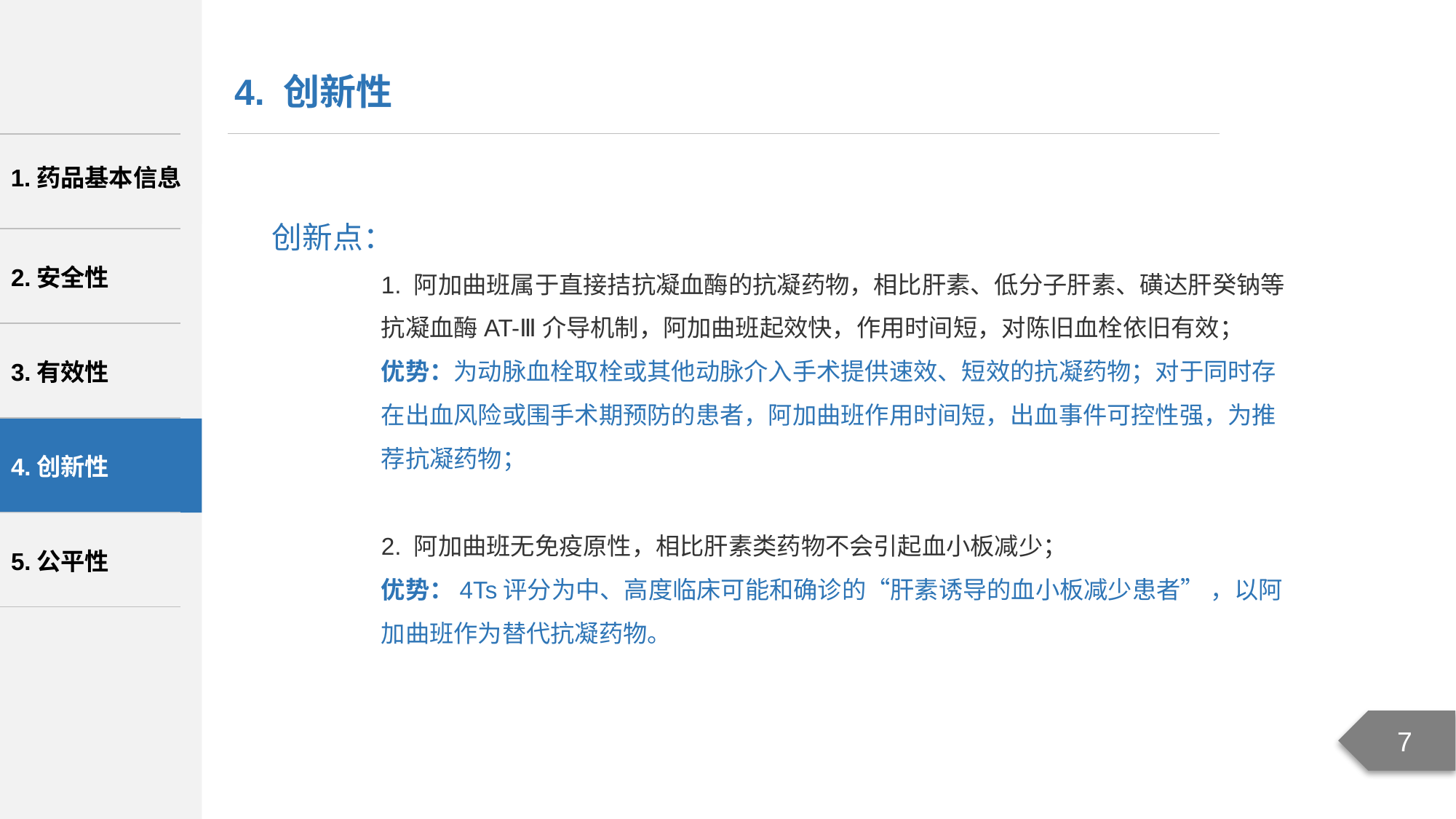

4. 创新性
创新点：
1. 阿加曲班属于直接拮抗凝血酶的抗凝药物，相比肝素、低分子肝素、磺达肝癸钠等抗凝血酶AT-Ⅲ介导机制，阿加曲班起效快，作用时间短，对陈旧血栓依旧有效；
优势：为动脉血栓取栓或其他动脉介入手术提供速效、短效的抗凝药物；对于同时存在出血风险或围手术期预防的患者，阿加曲班作用时间短，出血事件可控性强，为推荐抗凝药物；

2. 阿加曲班无免疫原性，相比肝素类药物不会引起血小板减少；
优势：4Ts评分为中、高度临床可能和确诊的“肝素诱导的血小板减少患者” ，以阿加曲班作为替代抗凝药物。